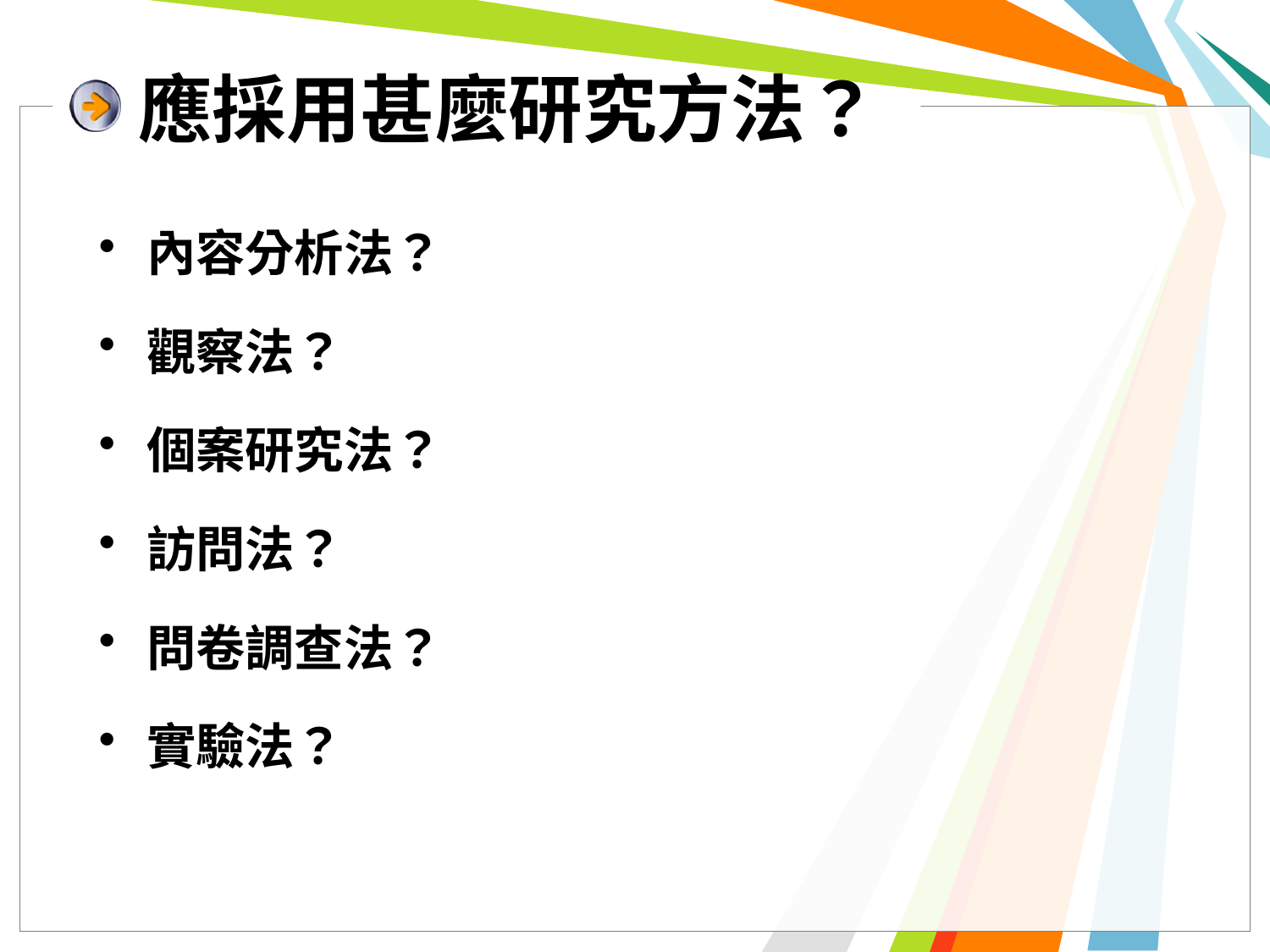

# 應採用甚麼研究方法？
內容分析法？
觀察法？
個案研究法？
訪問法？
問卷調查法？
實驗法？